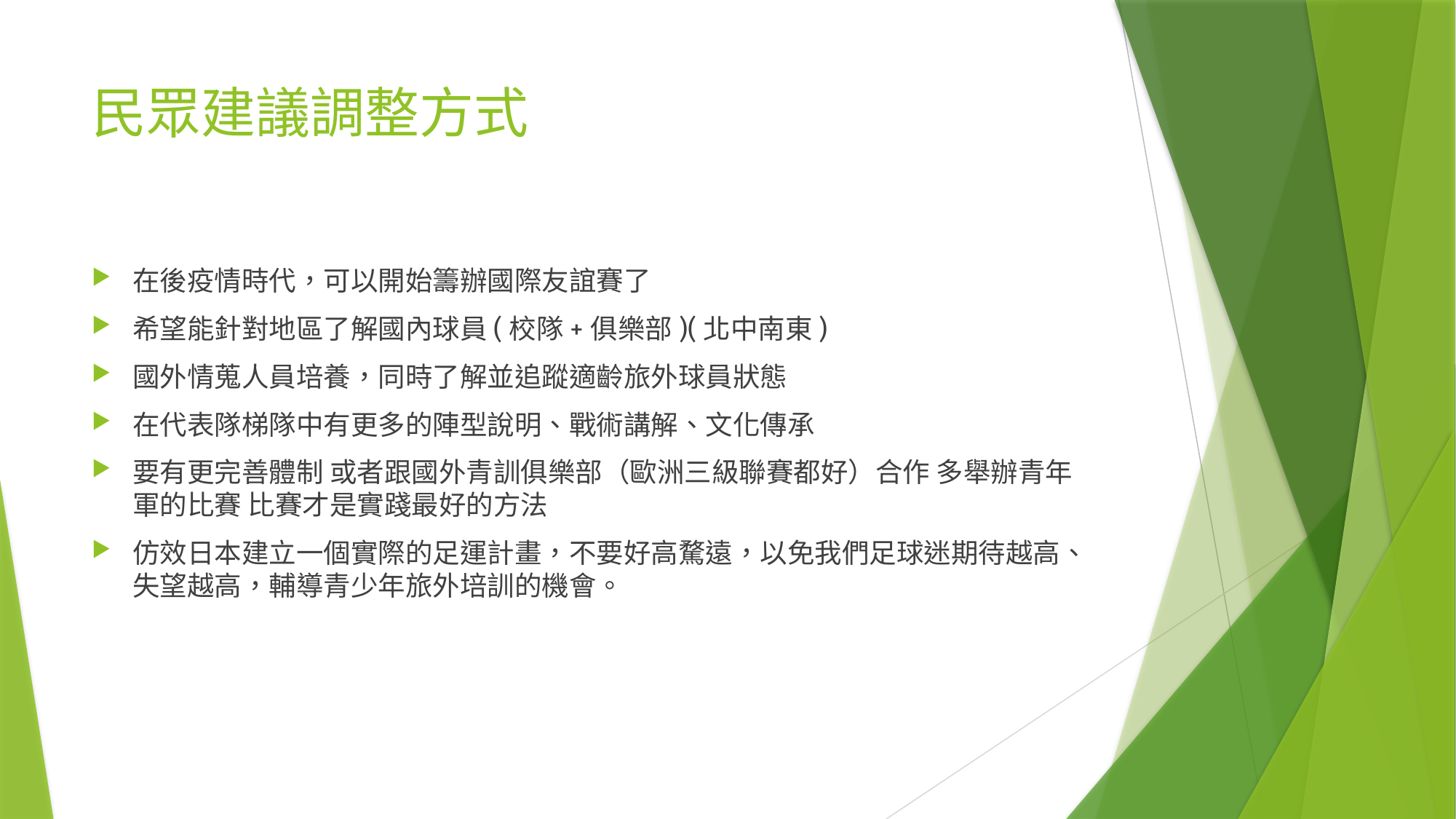

# 民眾建議調整方式
在後疫情時代，可以開始籌辦國際友誼賽了
希望能針對地區了解國內球員(校隊+俱樂部)(北中南東)
國外情蒐人員培養，同時了解並追蹤適齡旅外球員狀態
在代表隊梯隊中有更多的陣型說明、戰術講解、文化傳承
要有更完善體制 或者跟國外青訓俱樂部（歐洲三級聯賽都好）合作 多舉辦青年軍的比賽 比賽才是實踐最好的方法
仿效日本建立一個實際的足運計畫，不要好高騖遠，以免我們足球迷期待越高、失望越高，輔導青少年旅外培訓的機會。